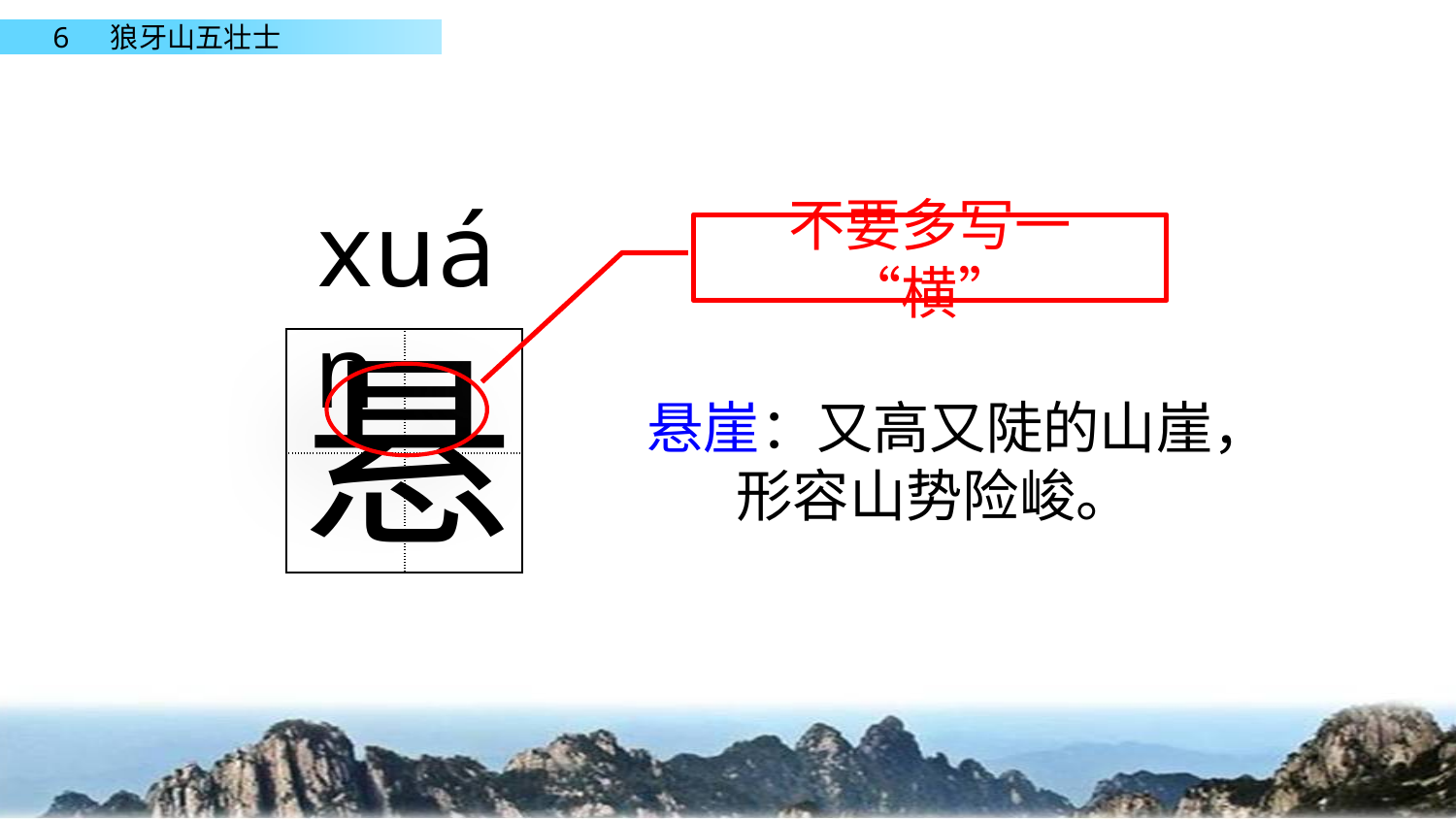

xuán
不要多写一“横”
悬
|  |  |
| --- | --- |
|  |  |

悬崖：又高又陡的山崖，
      形容山势险峻。